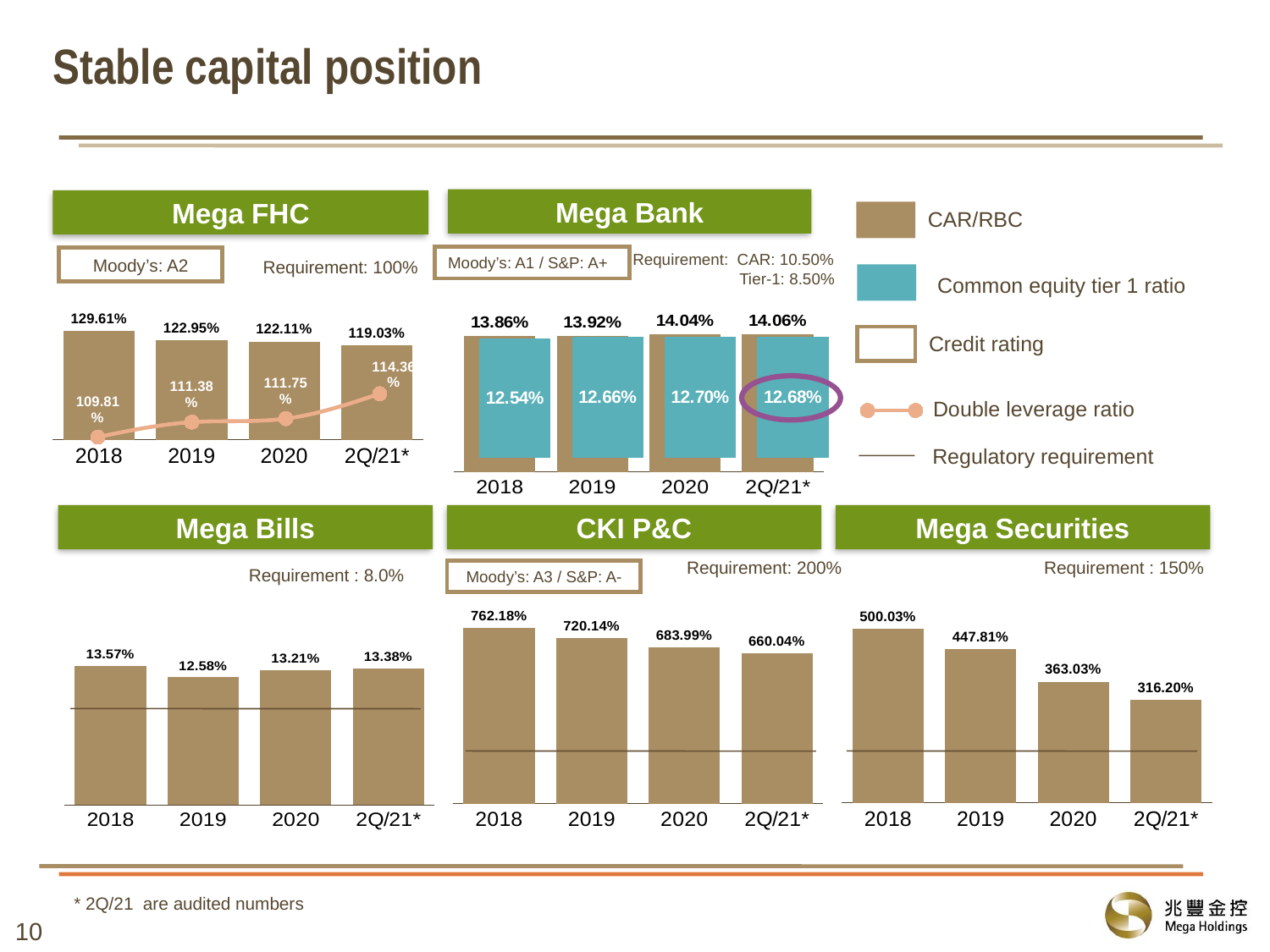

# Stable capital position
Mega Bank
Mega FHC
CAR/RBC

Requirement:  CAR: 10.50%
                        Tier-1: 8.50%
Moody’s: A1 / S&P: A+
Moody’s: A2
Requirement: 100%

Common equity tier 1 ratio

### Chart

| Category | 東部 |
|---|---|
| 2018 | 0.1254 |
| 2019 | 0.1266 |
| 2020 | 0.127 |
| 2Q/21* | 0.1268 |

### Chart

| Category | 東部 |
|---|---|
| 2018 | 0.1386 |
| 2019 | 0.1392 |
| 2020 | 0.1404 |
| 2Q/21* | 0.1406 |

### Chart

| Category | 東部 |
|---|---|
| 2018 | 1.2961 |
| 2019 | 1.2295 |
| 2020 | 1.2211 |
| 2Q/21* | 1.1903 |
Credit rating

### Chart

| Category | double leverage ratio |  |
|---|---|---|
| 2018 | 1.0981 | None |
| 2019 | 1.1138 | None |
| 2020 | 1.1175 | None |
| 2Q/21* | 1.1436 | None |

### Chart

| Category | Mega Bank Interest Spread |  |
|---|---|---|
| 2012 | 1.1 | None |
| 2013 | 1.1 | None |
|  | None | None |
|  | None | None |
Double leverage ratio
Regulatory requirement

 Mega Bills
CKI P&C
Mega Securities
Requirement: 200%
Requirement : 150%
Requirement : 8.0%
Moody’s: A3 / S&P: A-

### Chart

| Category | 東部 |
|---|---|
| 2018 | 7.6218 |
| 2019 | 7.2014 |
| 2020 | 6.8399 |
| 2Q/21* | 6.6004 |

### Chart

| Category | 東部 |
|---|---|
| 2018 | 5.0003 |
| 2019 | 4.4781 |
| 2020 | 3.6303 |
| 2Q/21* | 3.162 |

### Chart

| Category | 東部 |
|---|---|
| 2018 | 0.1357 |
| 2019 | 0.1258 |
| 2020 | 0.1321 |
| 2Q/21* | 0.1338 |

* 2Q/21  are audited numbers